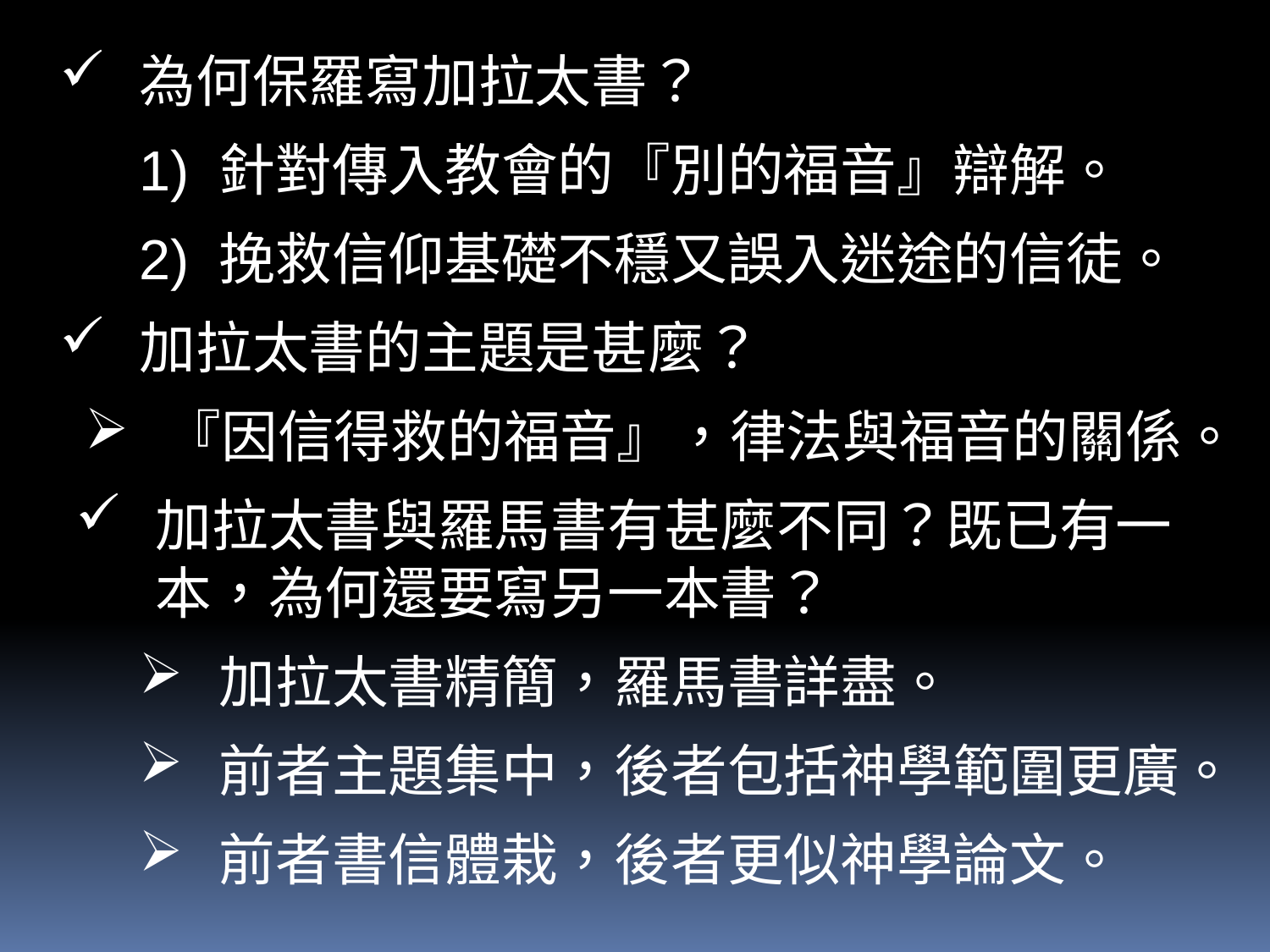

為何保羅寫加拉太書？
針對傳入教會的『別的福音』辯解。
挽救信仰基礎不穩又誤入迷途的信徒。
加拉太書的主題是甚麼？
『因信得救的福音』，律法與福音的關係。
加拉太書與羅馬書有甚麼不同？既已有一本，為何還要寫另一本書？
加拉太書精簡，羅馬書詳盡。
前者主題集中，後者包括神學範圍更廣。
前者書信體栽，後者更似神學論文。